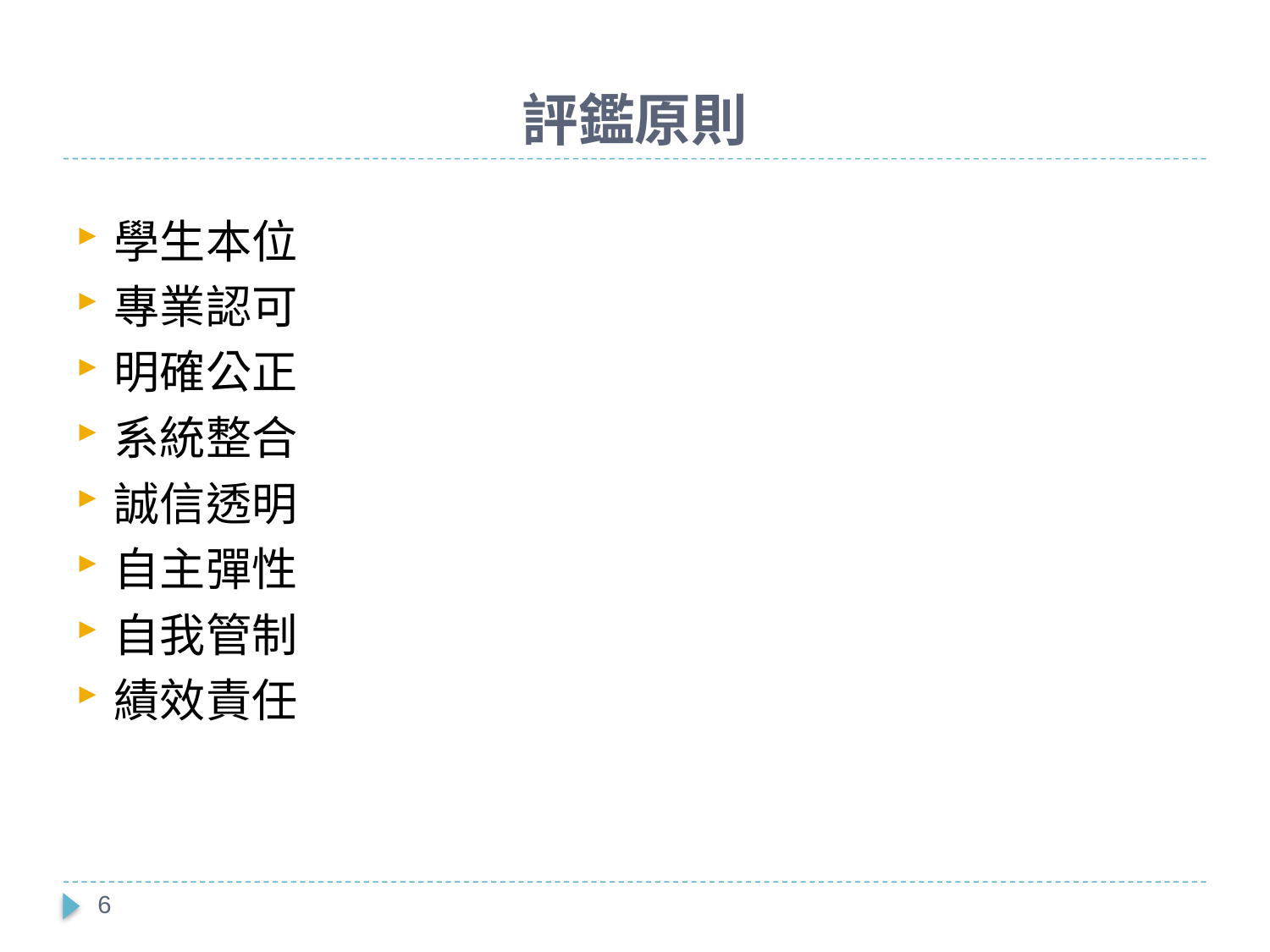

# 評鑑原則
學生本位
專業認可
明確公正
系統整合
誠信透明
自主彈性
自我管制
績效責任
6